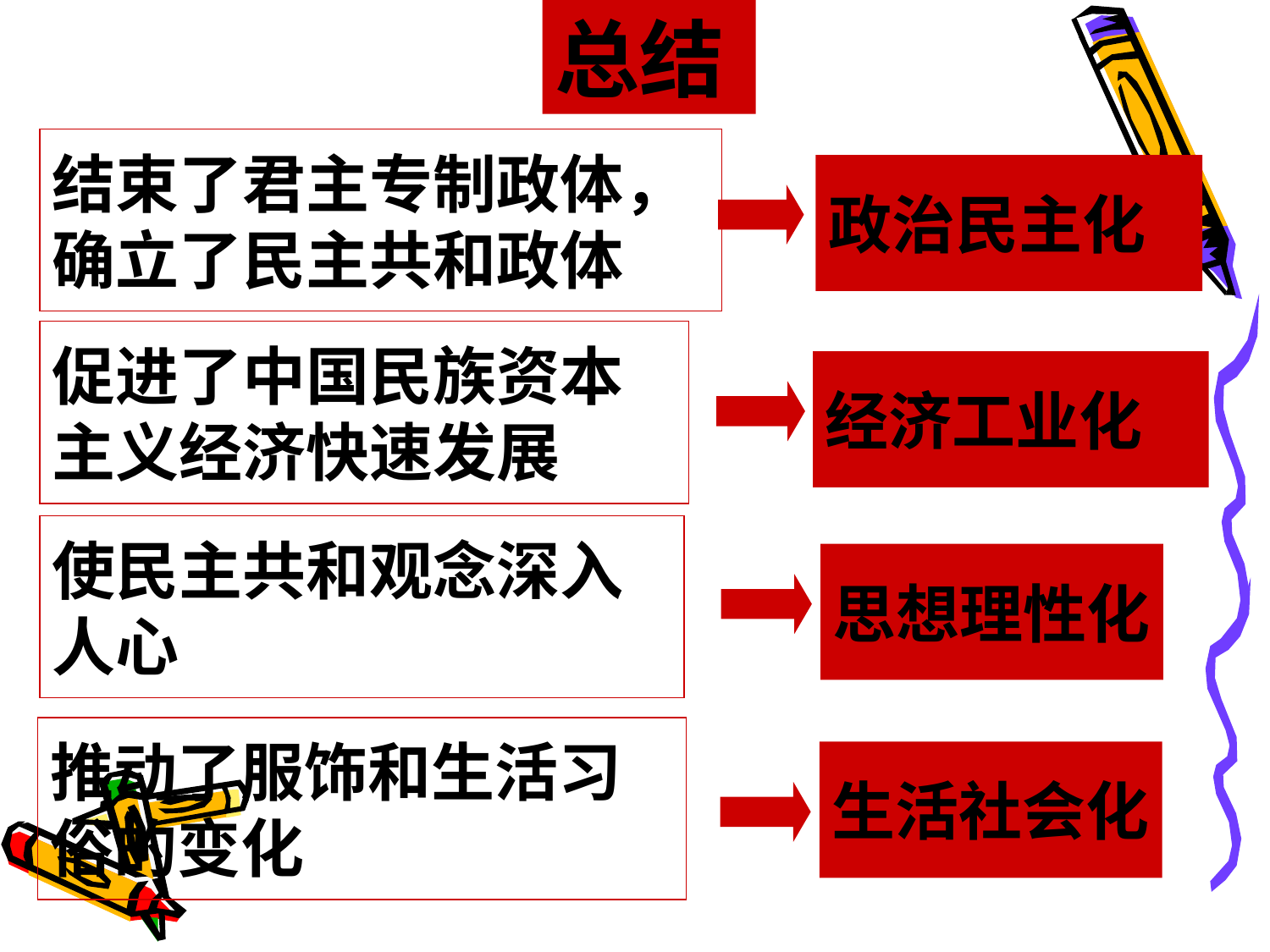

总结
结束了君主专制政体，确立了民主共和政体
政治民主化

促进了中国民族资本主义经济快速发展
经济工业化

使民主共和观念深入人心
思想理性化

推动了服饰和生活习俗的变化
生活社会化